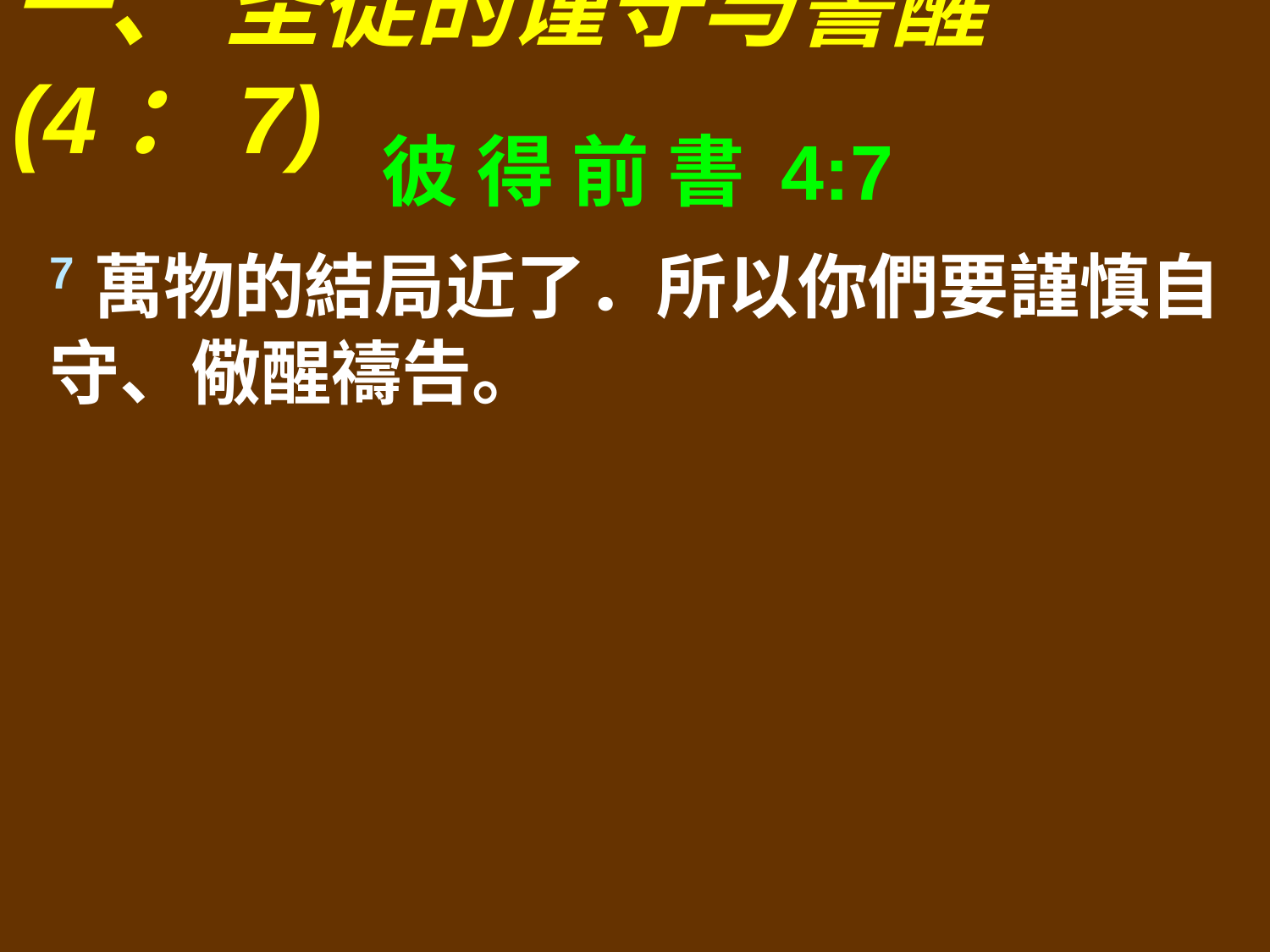

一、 圣徒的谨守与警醒 (4：7)
彼 得 前 書 4:7
7萬物的結局近了．所以你們要謹慎自守、儆醒禱告。